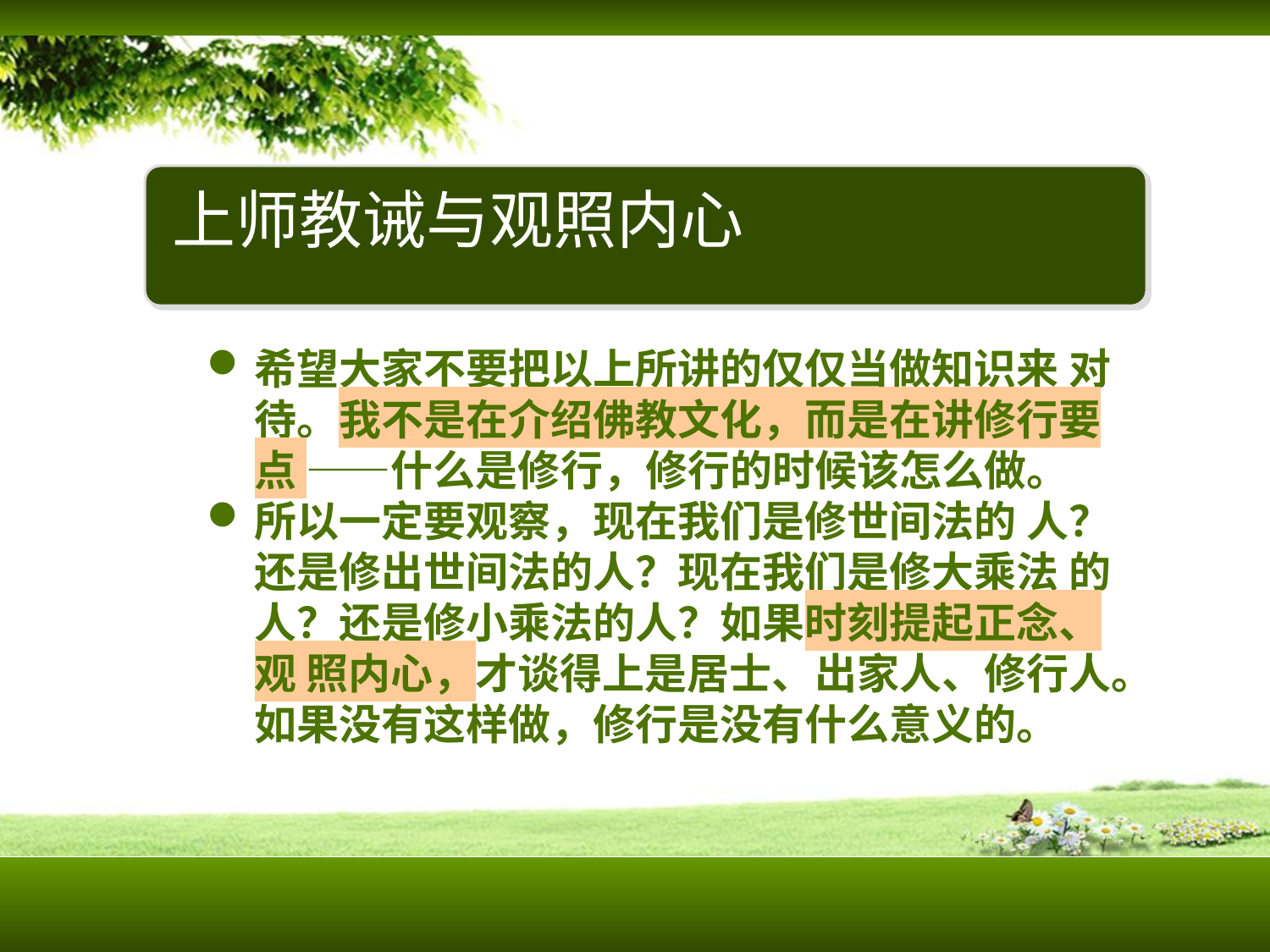

上师教诫与观照内心
希望大家不要把以上所讲的仅仅当做知识来 对待。我不是在介绍佛教文化，而是在讲修行要点 ——什么是修行，修行的时候该怎么做。
所以一定要观察，现在我们是修世间法的 人？还是修出世间法的人？现在我们是修大乘法 的人？还是修小乘法的人？如果时刻提起正念、观 照内心，才谈得上是居士、出家人、修行人。如果没有这样做，修行是没有什么意义的。